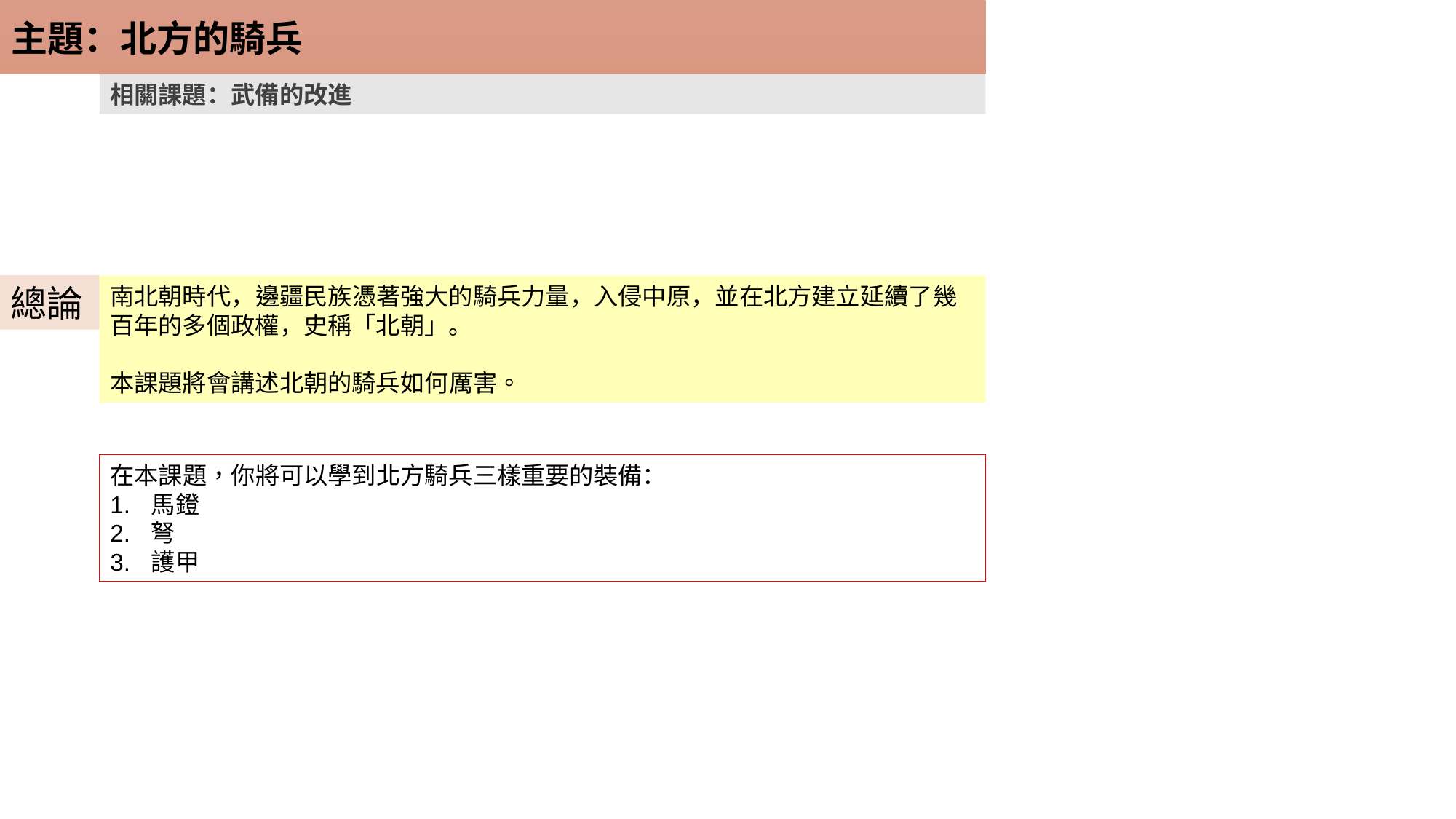

主題：北方的騎兵
相關課題：武備的改進
總論
南北朝時代，邊疆民族憑著強大的騎兵力量，入侵中原，並在北方建立延續了幾百年的多個政權，史稱「北朝」。

本課題將會講述北朝的騎兵如何厲害。
在本課題，你將可以學到北方騎兵三樣重要的裝備：
馬鐙
弩
護甲